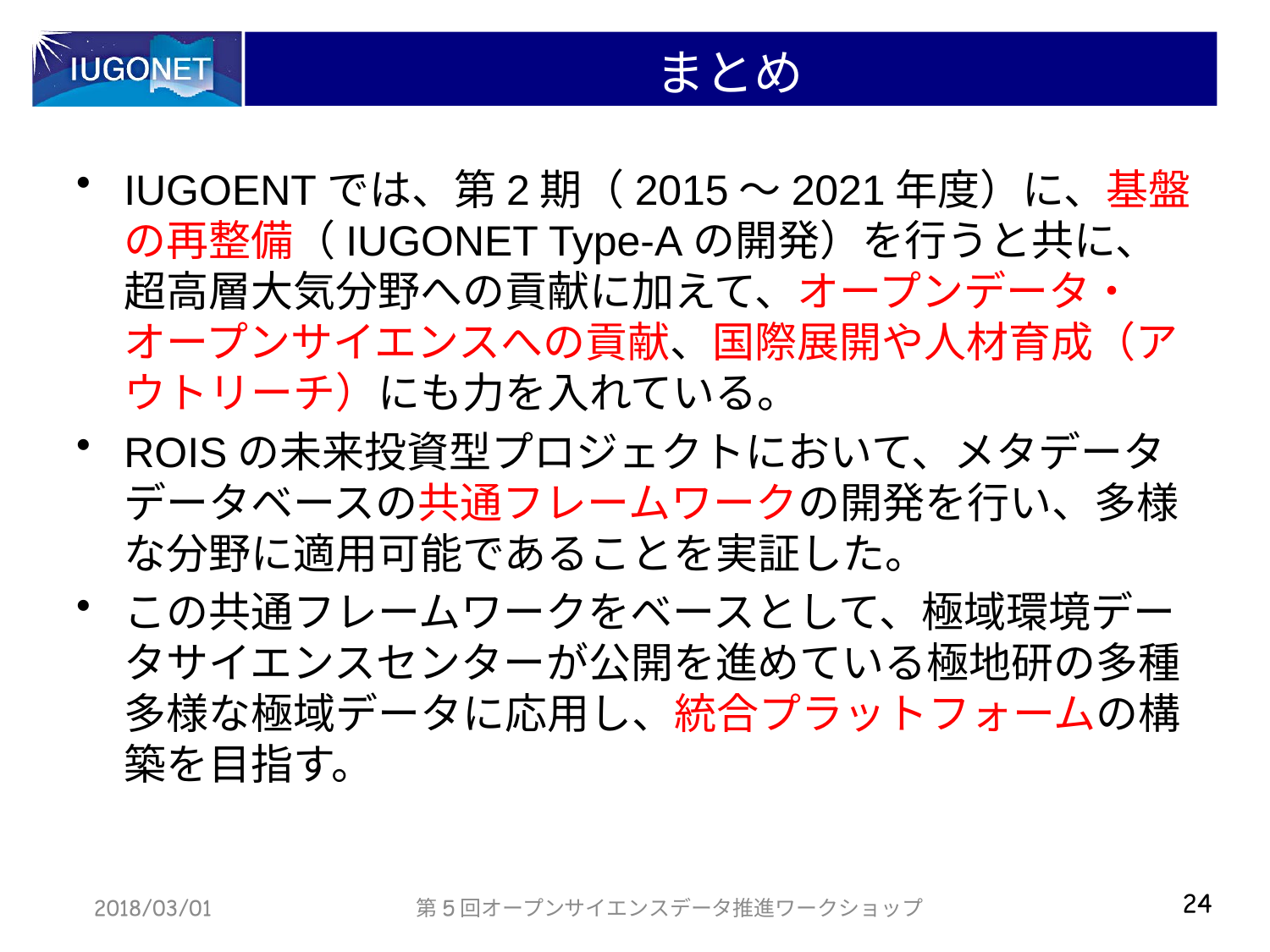

# まとめ
IUGOENTでは、第2期（2015～2021年度）に、基盤の再整備（IUGONET Type-Aの開発）を行うと共に、超高層大気分野への貢献に加えて、オープンデータ・オープンサイエンスへの貢献、国際展開や人材育成（アウトリーチ）にも力を入れている。
ROISの未来投資型プロジェクトにおいて、メタデータデータベースの共通フレームワークの開発を行い、多様な分野に適用可能であることを実証した。
この共通フレームワークをベースとして、極域環境データサイエンスセンターが公開を進めている極地研の多種多様な極域データに応用し、統合プラットフォームの構築を目指す。
2018/03/01
第5回オープンサイエンスデータ推進ワークショップ
24